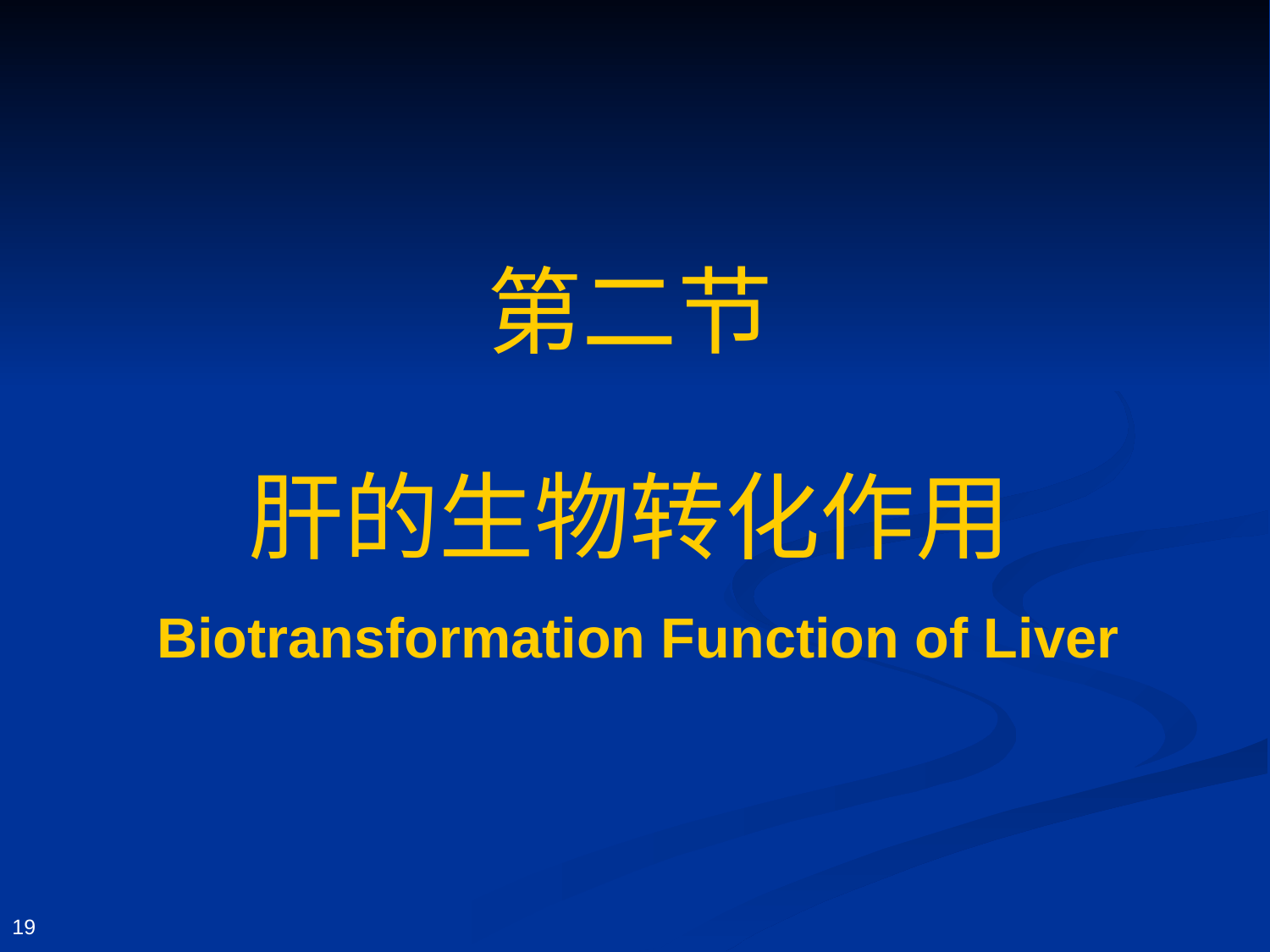

# 第二节 肝的生物转化作用
Biotransformation Function of Liver
19